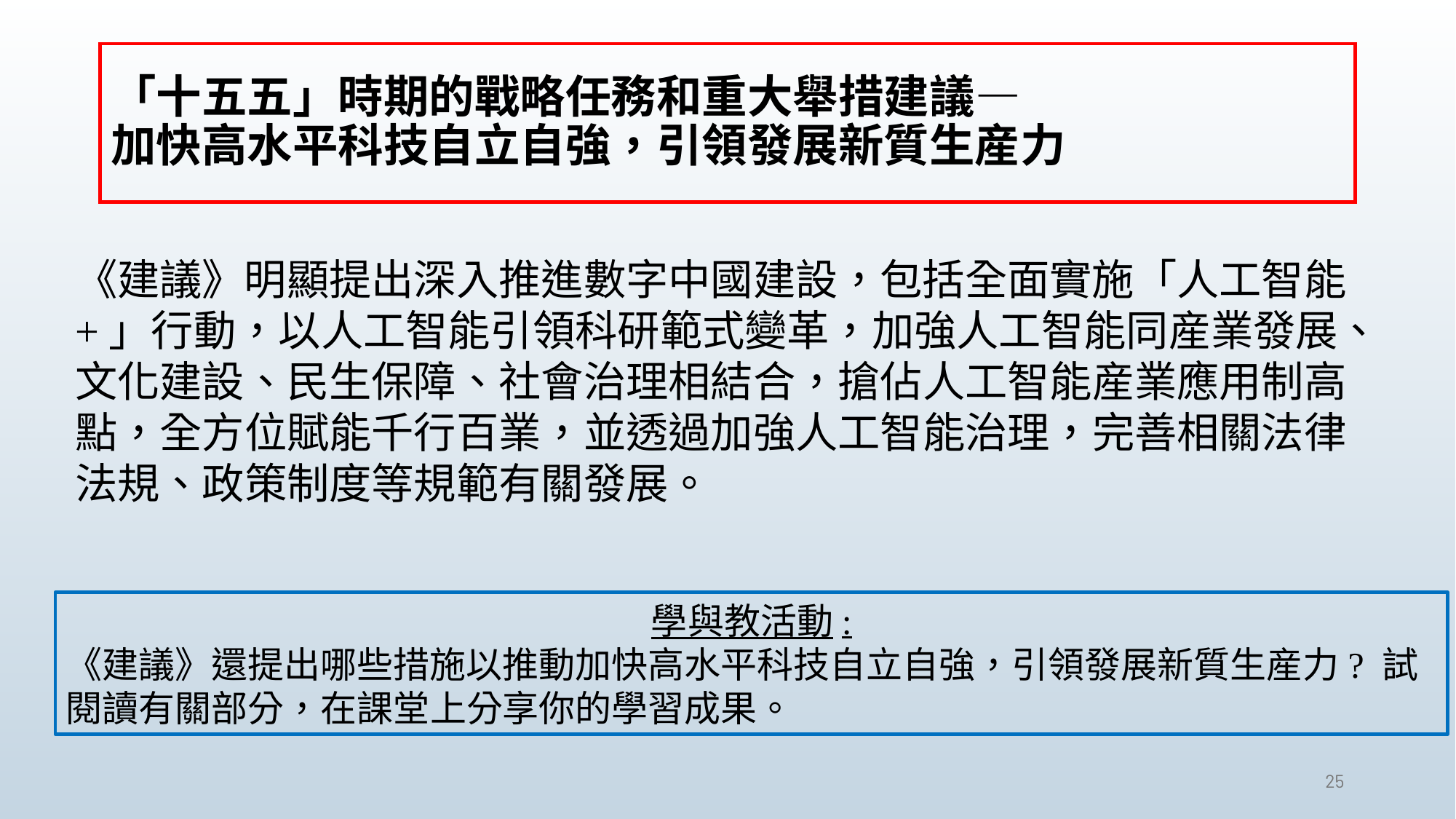

# 「十五五」時期的戰略任務和重大舉措建議—
加快高水平科技自立自強，引領發展新質生産力
《建議》明顯提出深入推進數字中國建設，包括全面實施「人工智能+」行動，以人工智能引領科研範式變革，加強人工智能同産業發展、文化建設、民生保障、社會治理相結合，搶佔人工智能産業應用制高點，全方位賦能千行百業，並透過加強人工智能治理，完善相關法律法規、政策制度等規範有關發展。
學與教活動:
《建議》還提出哪些措施以推動加快高水平科技自立自強，引領發展新質生産力? 試閱讀有關部分，在課堂上分享你的學習成果。
25